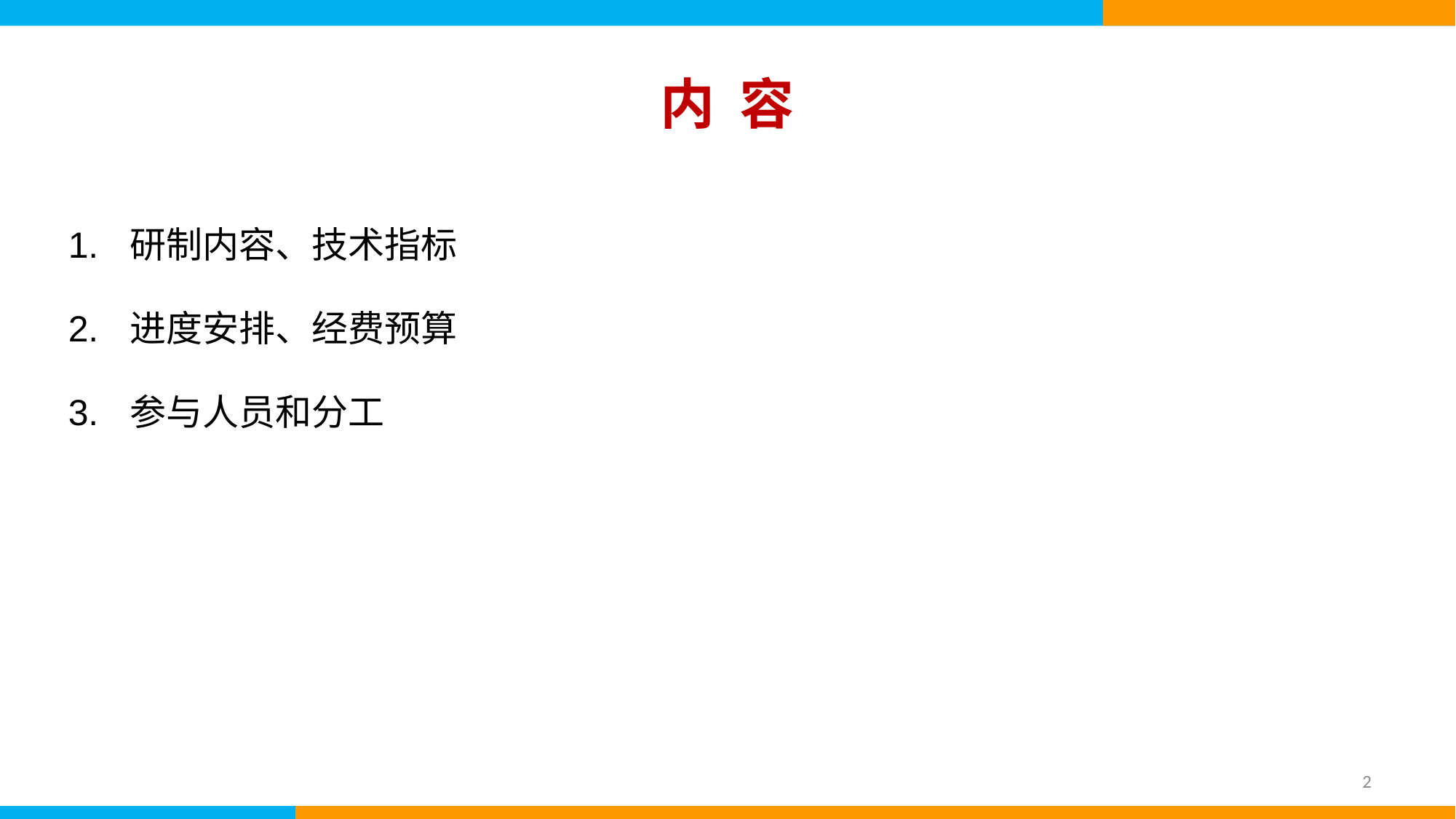

# 内  容
研制内容、技术指标
进度安排、经费预算
参与人员和分工
2